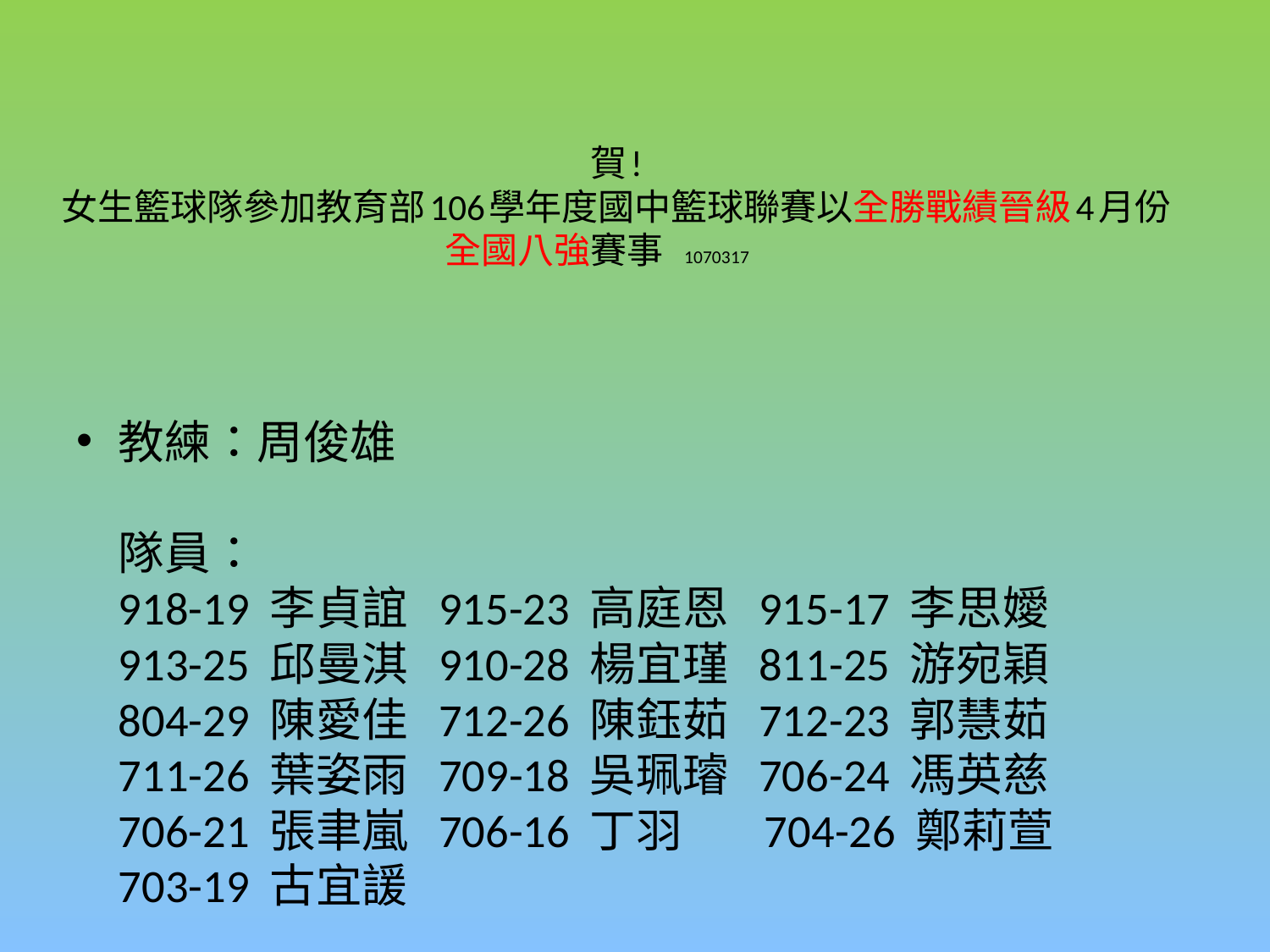

# 賀! 女生籃球隊參加教育部106學年度國中籃球聯賽以全勝戰績晉級4月份 全國八強賽事  1070317
教練：周俊雄
隊員：
918-19 李貞誼  915-23 高庭恩  915-17 李思嬡
913-25 邱曼淇  910-28 楊宜瑾  811-25 游宛穎
804-29 陳愛佳  712-26 陳鈺茹  712-23 郭慧茹
711-26 葉姿雨  709-18 吳珮璿  706-24 馮英慈
706-21 張聿嵐  706-16 丁羽       704-26 鄭莉萱
703-19 古宜諼